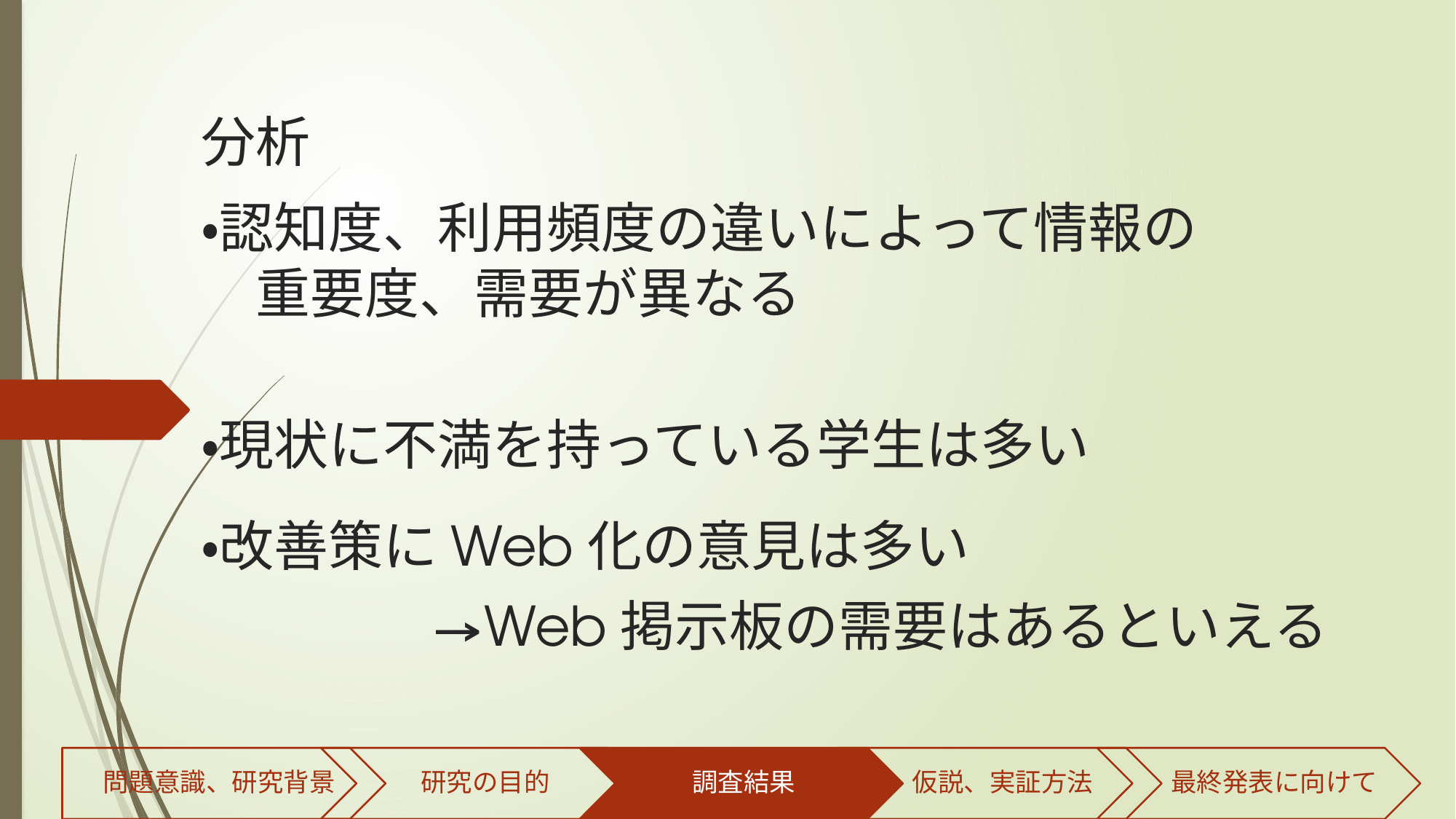

分析
・認知度、利用頻度の違いによって情報の
　重要度、需要が異なる

・現状に不満を持っている学生は多い

・改善策にWeb化の意見は多い
→Web掲示板の需要はあるといえる
問題意識、研究背景
研究の目的
調査結果
仮説、実証方法
　最終発表に向けて